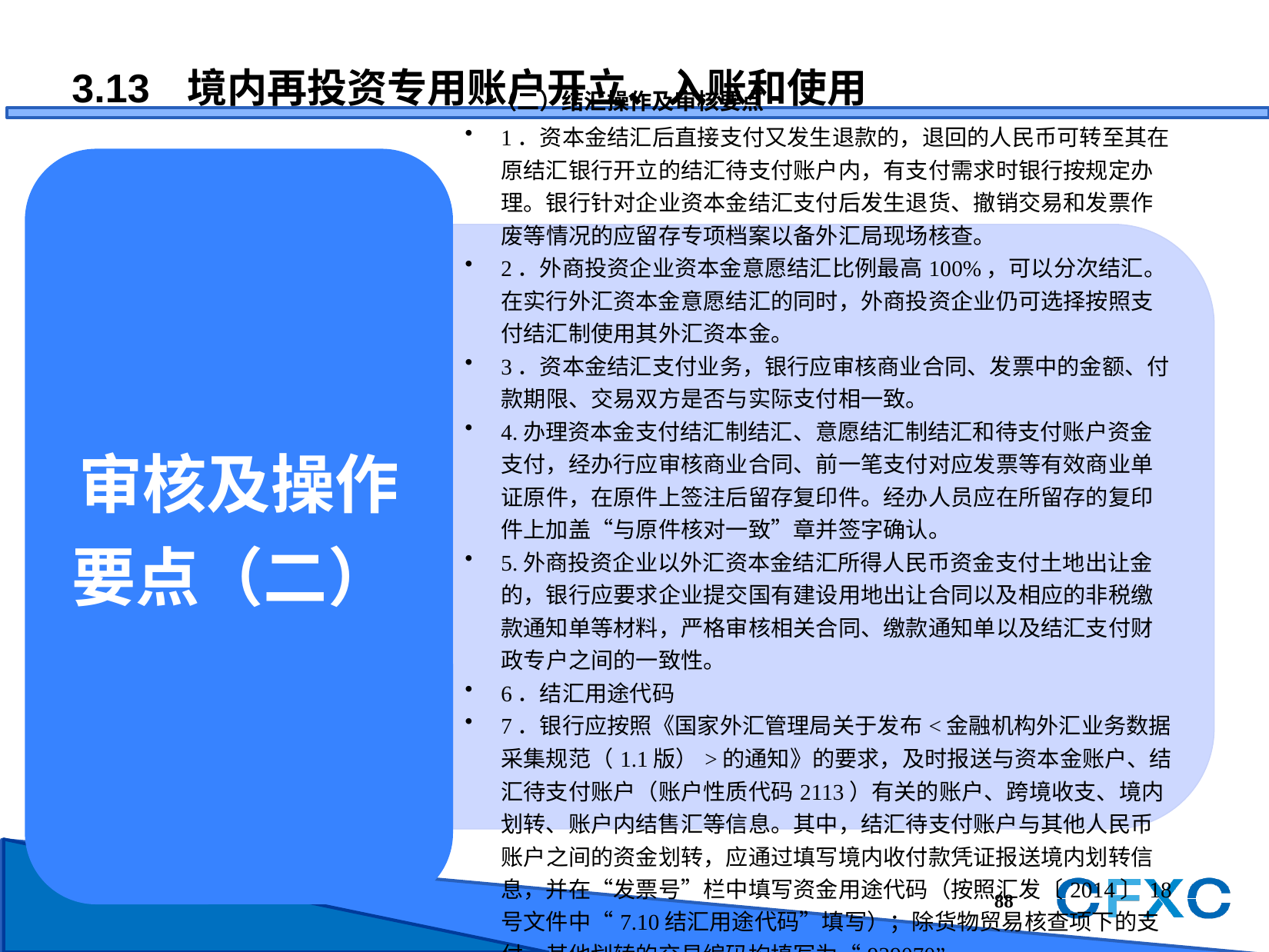

3.13	境内再投资专用账户开立、入账和使用
审核及操作要点（二）
（二）结汇操作及审核要点
1．资本金结汇后直接支付又发生退款的，退回的人民币可转至其在原结汇银行开立的结汇待支付账户内，有支付需求时银行按规定办理。银行针对企业资本金结汇支付后发生退货、撤销交易和发票作废等情况的应留存专项档案以备外汇局现场核查。
2．外商投资企业资本金意愿结汇比例最高100%，可以分次结汇。在实行外汇资本金意愿结汇的同时，外商投资企业仍可选择按照支付结汇制使用其外汇资本金。
3．资本金结汇支付业务，银行应审核商业合同、发票中的金额、付款期限、交易双方是否与实际支付相一致。
4.办理资本金支付结汇制结汇、意愿结汇制结汇和待支付账户资金支付，经办行应审核商业合同、前一笔支付对应发票等有效商业单证原件，在原件上签注后留存复印件。经办人员应在所留存的复印件上加盖“与原件核对一致”章并签字确认。
5.外商投资企业以外汇资本金结汇所得人民币资金支付土地出让金的，银行应要求企业提交国有建设用地出让合同以及相应的非税缴款通知单等材料，严格审核相关合同、缴款通知单以及结汇支付财政专户之间的一致性。
6．结汇用途代码
88